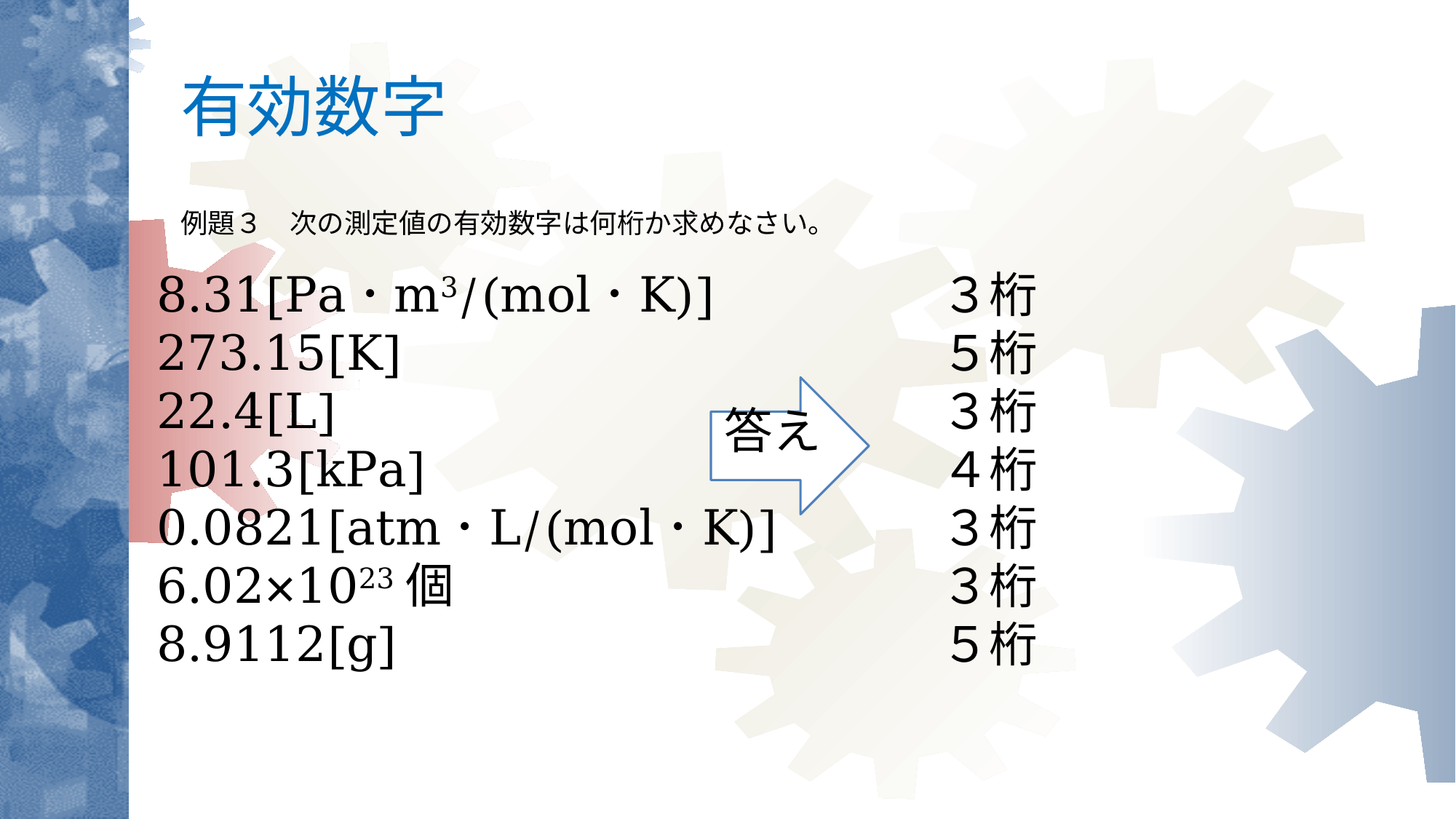

# 有効数字
例題３　次の測定値の有効数字は何桁か求めなさい。

8.31[Pa･m3/(mol･K)]
273.15[K]
22.4[L]
101.3[kPa]
0.0821[atm･L/(mol･K)]
6.02×1023個
8.9112[g]

３桁
５桁
３桁
４桁
３桁
３桁
５桁
答え